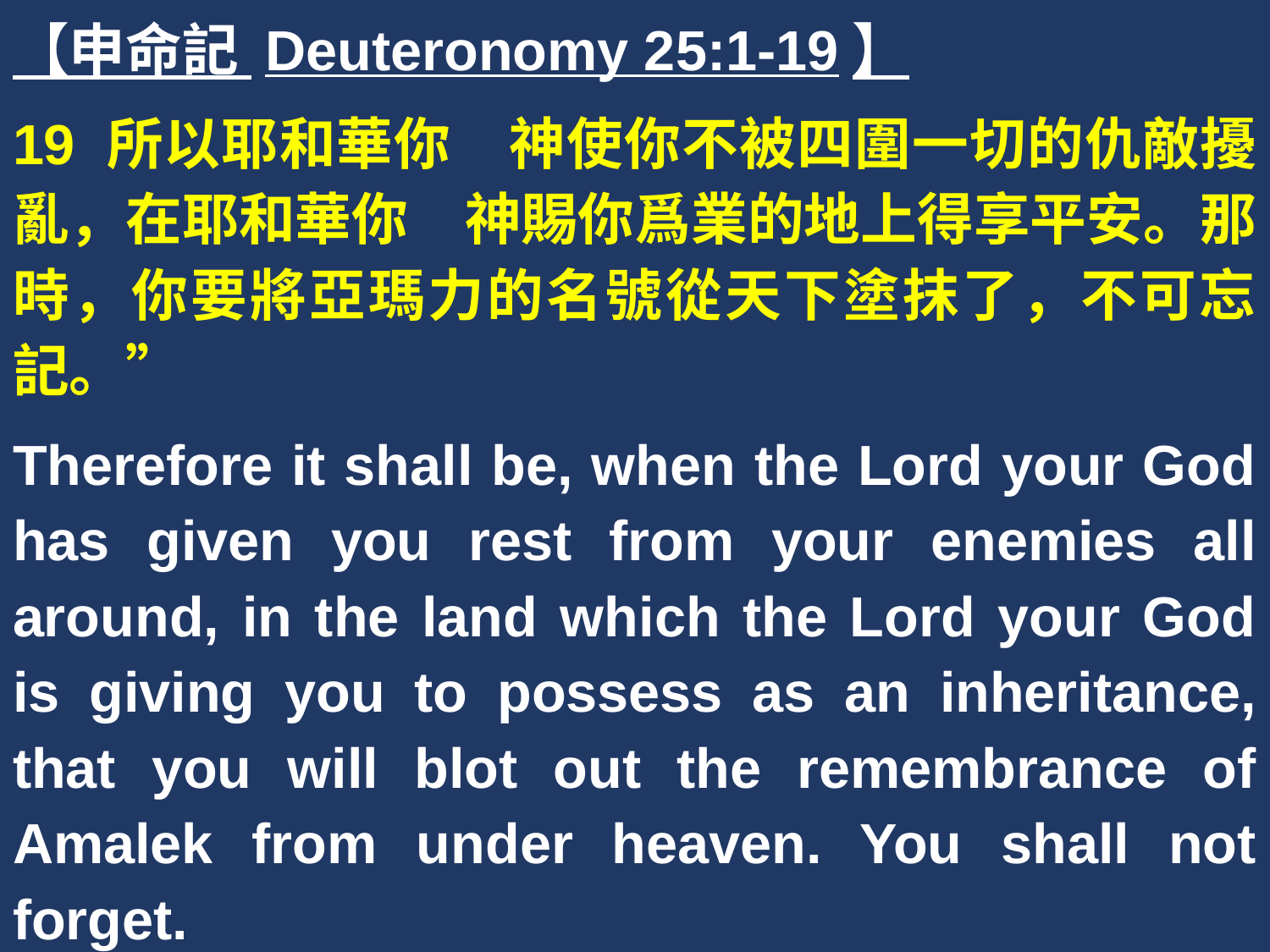

【申命記 Deuteronomy 25:1-19】
19 所以耶和華你　神使你不被四圍一切的仇敵擾亂，在耶和華你　神賜你爲業的地上得享平安。那時，你要將亞瑪力的名號從天下塗抹了，不可忘記。”
Therefore it shall be, when the Lord your God has given you rest from your enemies all around, in the land which the Lord your God is giving you to possess as an inheritance, that you will blot out the remembrance of Amalek from under heaven. You shall not forget.